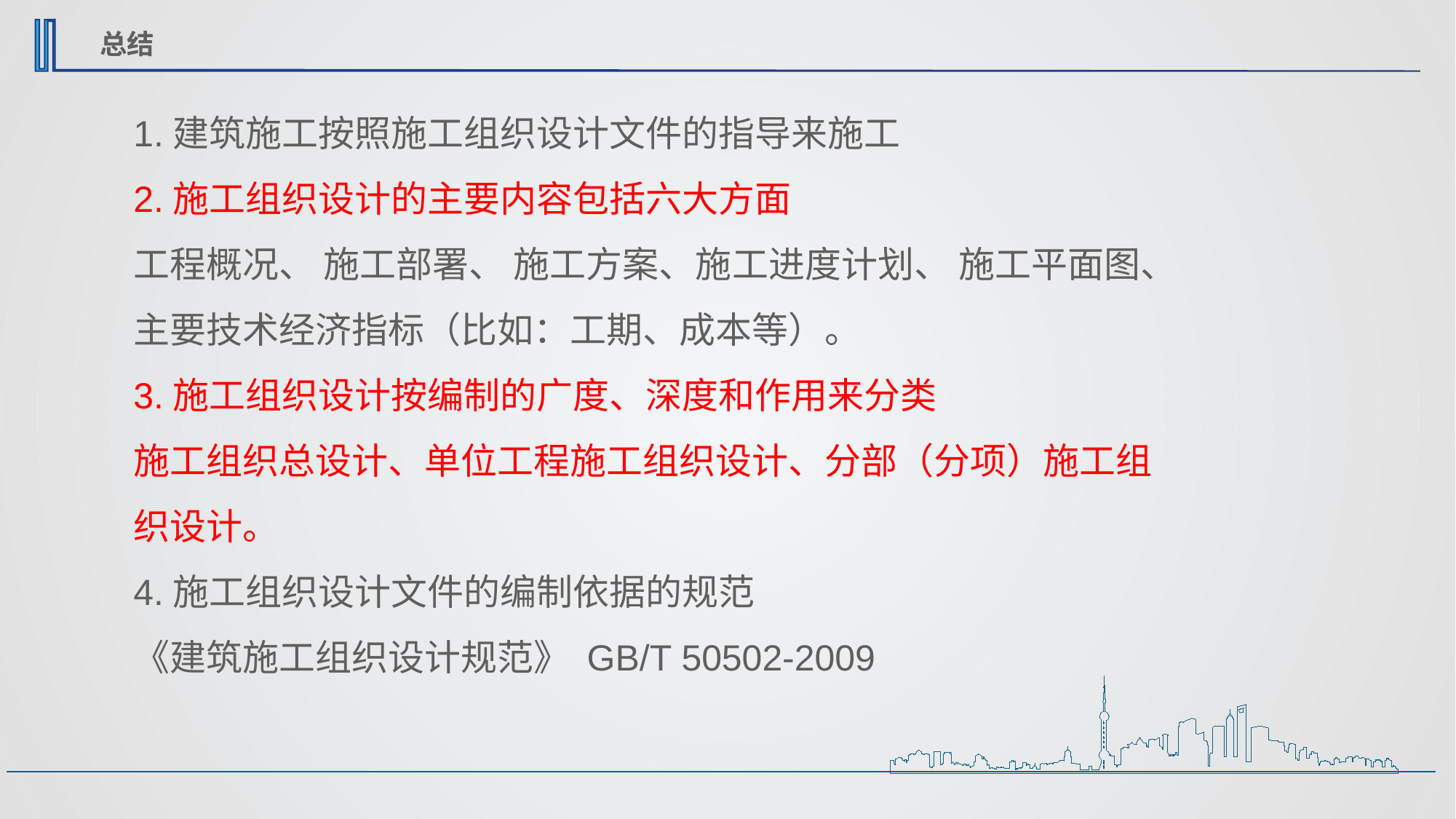

总结
1.建筑施工按照施工组织设计文件的指导来施工
2.施工组织设计的主要内容包括六大方面
工程概况、 施工部署、 施工方案、施工进度计划、 施工平面图、 主要技术经济指标（比如：工期、成本等）。
3.施工组织设计按编制的广度、深度和作用来分类
施工组织总设计、单位工程施工组织设计、分部（分项）施工组织设计。
4.施工组织设计文件的编制依据的规范
《建筑施工组织设计规范》 GB/T 50502-2009